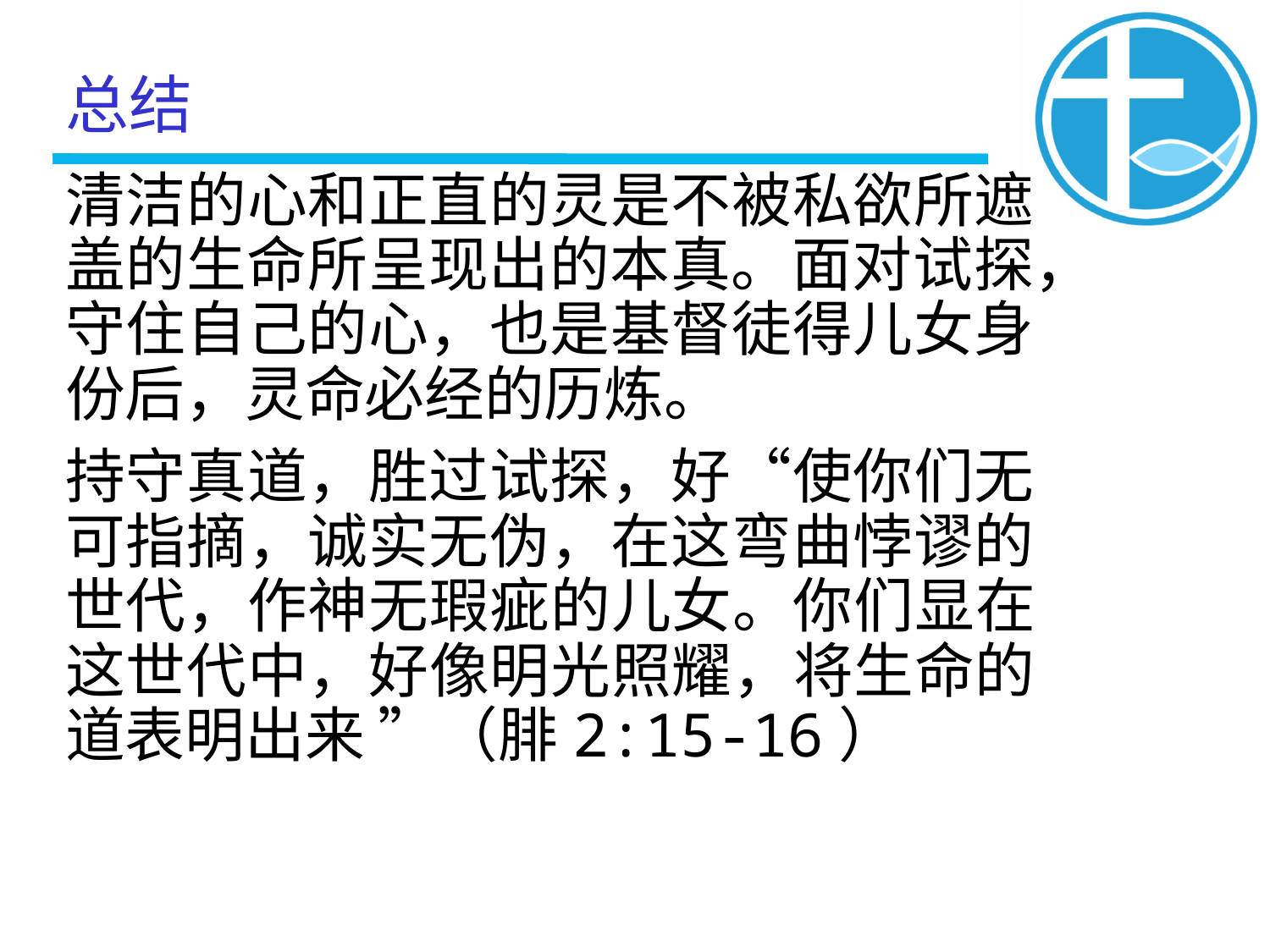

总结

清洁的心和正直的灵是不被私欲所遮盖的生命所呈现出的本真。面对试探，守住自己的心，也是基督徒得儿女身份后，灵命必经的历炼。
持守真道，胜过试探，好“使你们无可指摘，诚实无伪，在这弯曲悖谬的 世代，作神无瑕疵的儿女。你们显在 这世代中，好像明光照耀，将生命的道表明出来 ”（腓2:15-16）